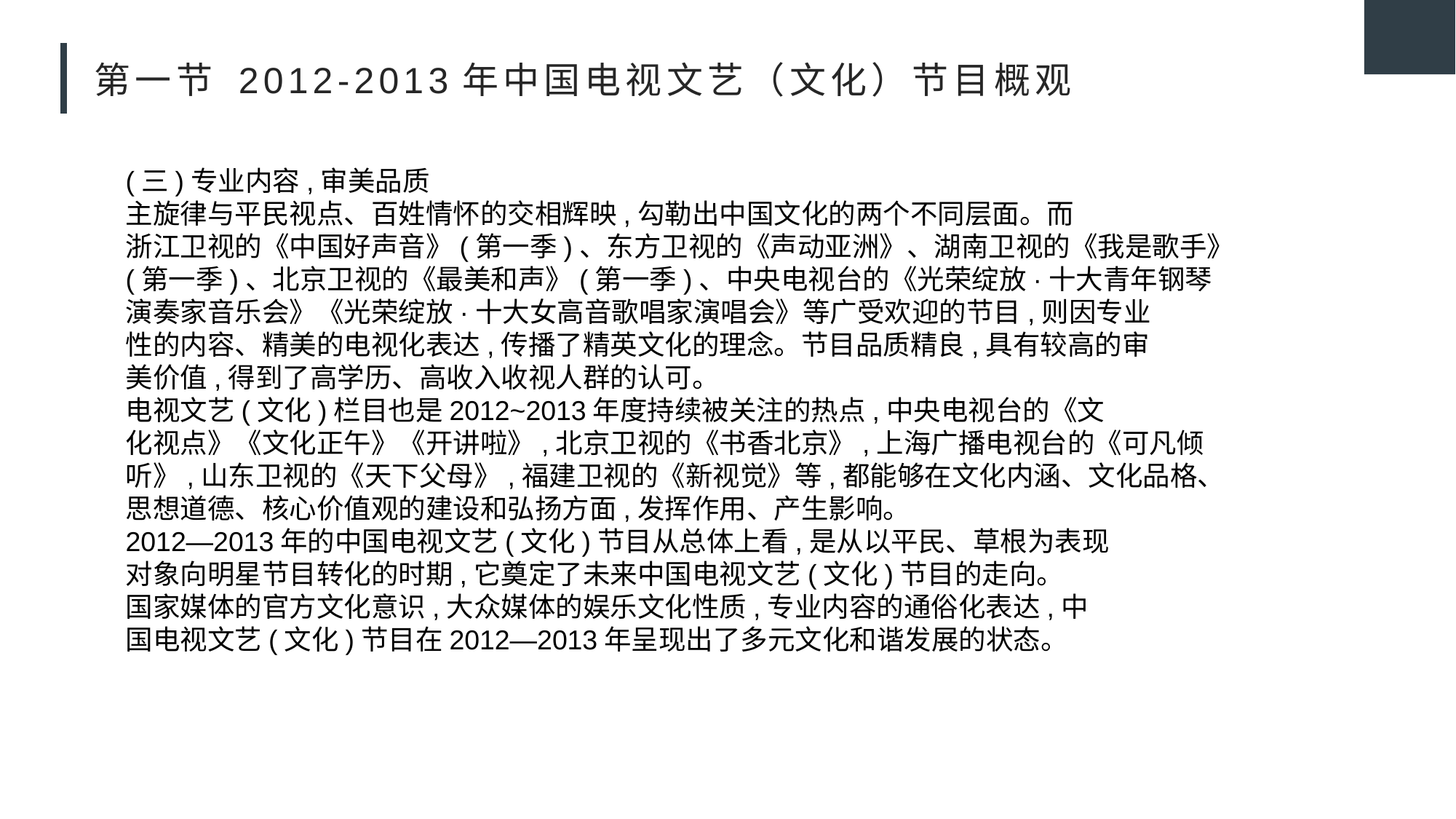

# 第一节 2012-2013年中国电视文艺（文化）节目概观
(三)专业内容,审美品质
主旋律与平民视点、百姓情怀的交相辉映,勾勒出中国文化的两个不同层面。而
浙江卫视的《中国好声音》(第一季)、东方卫视的《声动亚洲》、湖南卫视的《我是歌手》
(第一季)、北京卫视的《最美和声》(第一季)、中央电视台的《光荣绽放·十大青年钢琴
演奏家音乐会》《光荣绽放·十大女高音歌唱家演唱会》等广受欢迎的节目,则因专业
性的内容、精美的电视化表达,传播了精英文化的理念。节目品质精良,具有较高的审
美价值,得到了高学历、高收入收视人群的认可。
电视文艺(文化)栏目也是2012~2013年度持续被关注的热点,中央电视台的《文
化视点》《文化正午》《开讲啦》,北京卫视的《书香北京》,上海广播电视台的《可凡倾
听》,山东卫视的《天下父母》,福建卫视的《新视觉》等,都能够在文化内涵、文化品格、
思想道德、核心价值观的建设和弘扬方面,发挥作用、产生影响。
2012—2013年的中国电视文艺(文化)节目从总体上看,是从以平民、草根为表现
对象向明星节目转化的时期,它奠定了未来中国电视文艺(文化)节目的走向。
国家媒体的官方文化意识,大众媒体的娱乐文化性质,专业内容的通俗化表达,中
国电视文艺(文化)节目在2012—2013年呈现出了多元文化和谐发展的状态。